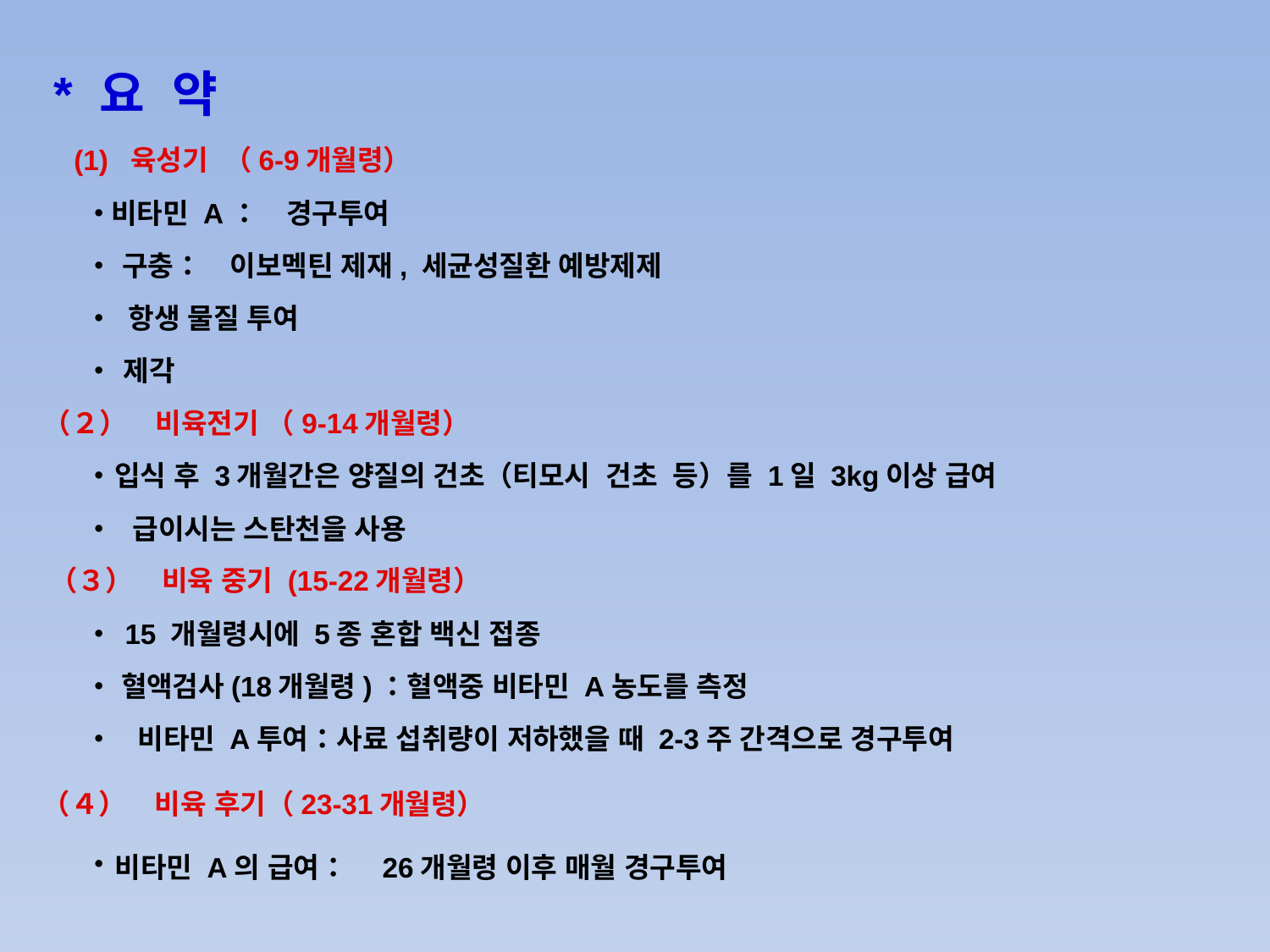

* 요  약
　 (1)  육성기  （6-9개월령）
・
・
구충：　이보멕틴 제재, 세균성질환 예방제제
・
항생 물질 투여
・
제각
　（２）　비육전기 （9-14개월령）
・
입식 후 3개월간은 양질의 건초（티모시  건초  등）를 1일 3kg이상 급여
・
급이시는 스탄천을 사용
　（３）　비육 중기 (15-22개월령）
・
15 개월령시에 5종 혼합 백신 접종
・
혈액검사(18개월령)：혈액중 비타민 A농도를 측정
・
비타민 A투여：사료 섭취량이 저하했을 때 2-3주 간격으로 경구투여

　（４）　비육 후기（23-31개월령）
・
비타민 A의 급여：　26개월령 이후 매월 경구투여

비타민 A：　경구투여